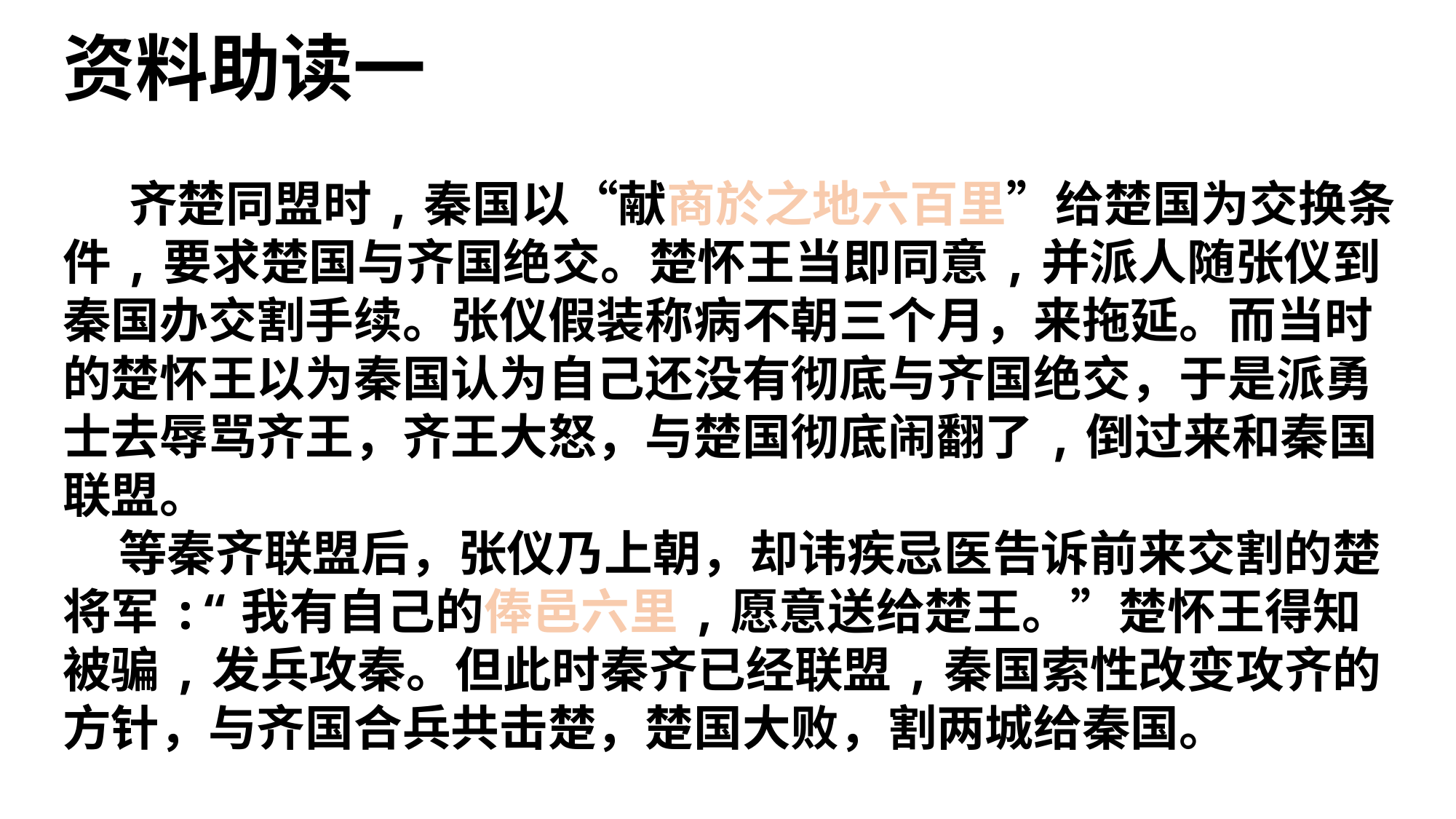

资料助读一
     齐楚同盟时,秦国以“献商於之地六百里”给楚国为交换条件,要求楚国与齐国绝交。楚怀王当即同意,并派人随张仪到秦国办交割手续。张仪假装称病不朝三个月，来拖延。而当时的楚怀王以为秦国认为自己还没有彻底与齐国绝交，于是派勇士去辱骂齐王，齐王大怒，与楚国彻底闹翻了,倒过来和秦国联盟。
    等秦齐联盟后，张仪乃上朝，却讳疾忌医告诉前来交割的楚将军:“我有自己的俸邑六里,愿意送给楚王。”楚怀王得知被骗,发兵攻秦。但此时秦齐已经联盟,秦国索性改变攻齐的方针，与齐国合兵共击楚，楚国大败，割两城给秦国。